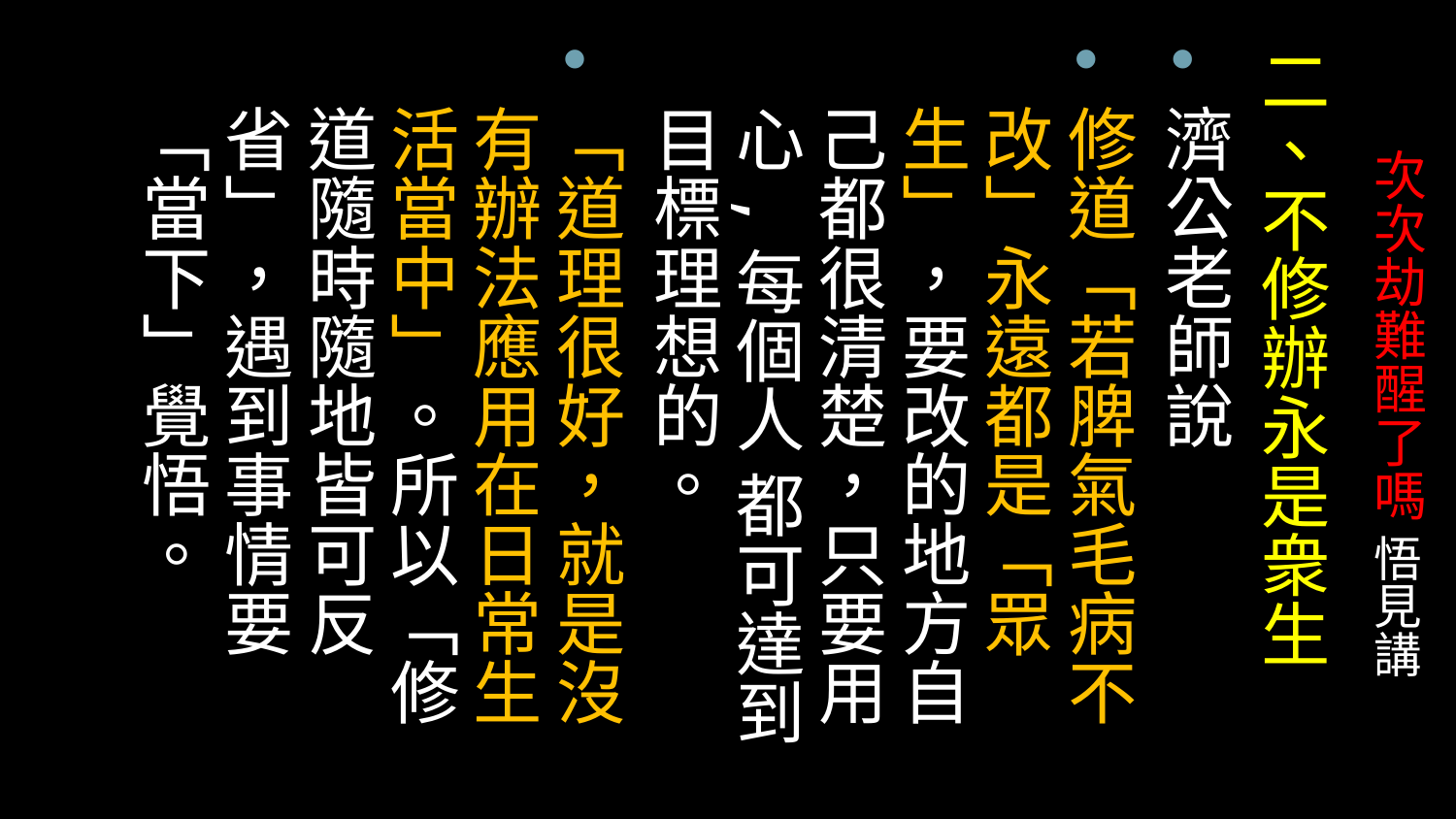

二、不修辦永是衆生
濟公老師說
修道「若脾氣毛病不改」永遠都是「眾生」，要改的地方自己都很清楚，只要用心,每個人 都可達到目標理想的。
「道理很好，就是沒有辦法應用在日常生活當中」。所以「修道隨時隨地皆可反省」，遇到事情要「當下」覺悟。

# 次次劫難醒了嗎 悟見講